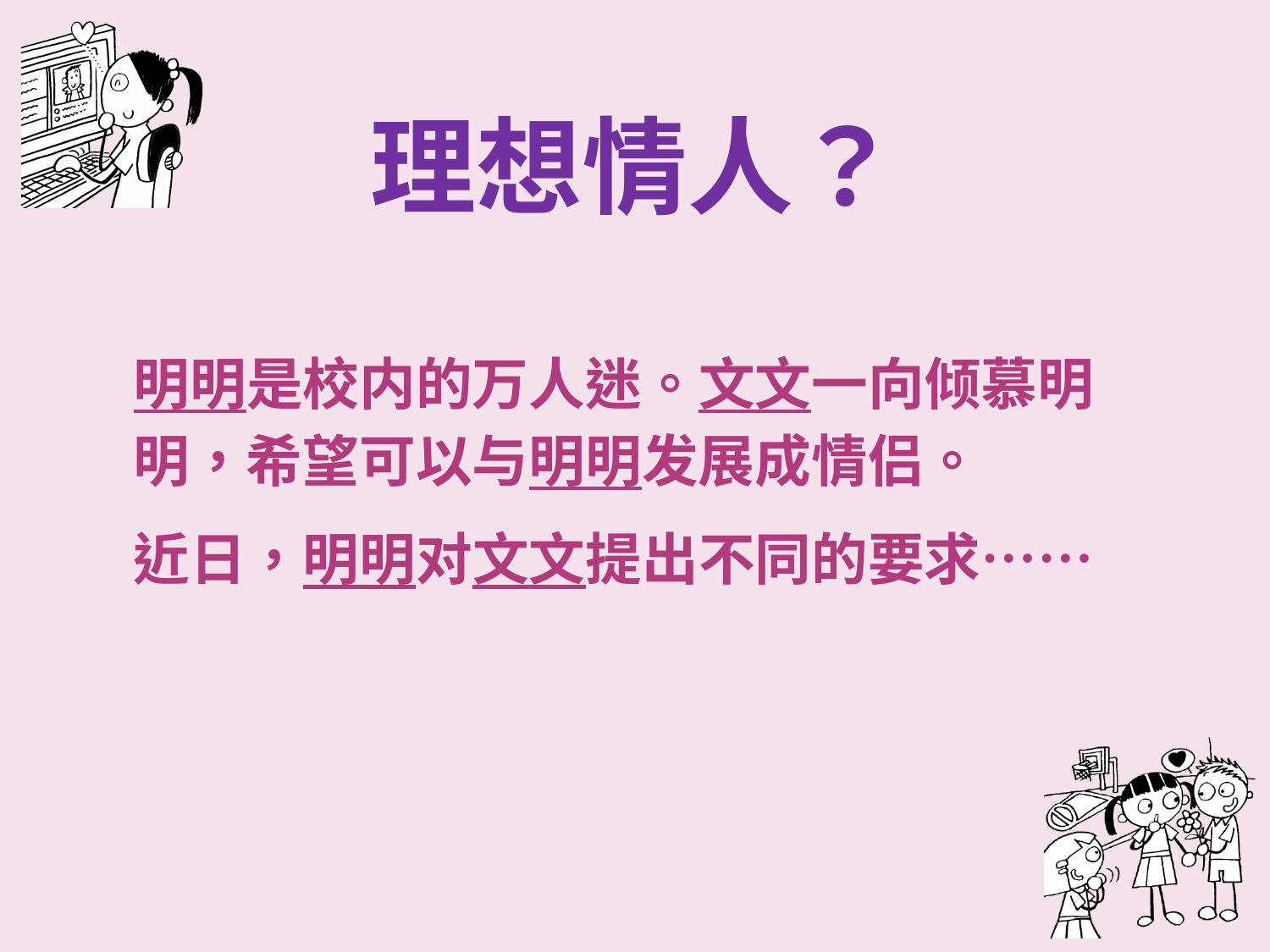

理想情人？
明明是校内的万人迷。文文一向倾慕明明，希望可以与明明发展成情侣。
近日，明明对文文提出不同的要求……